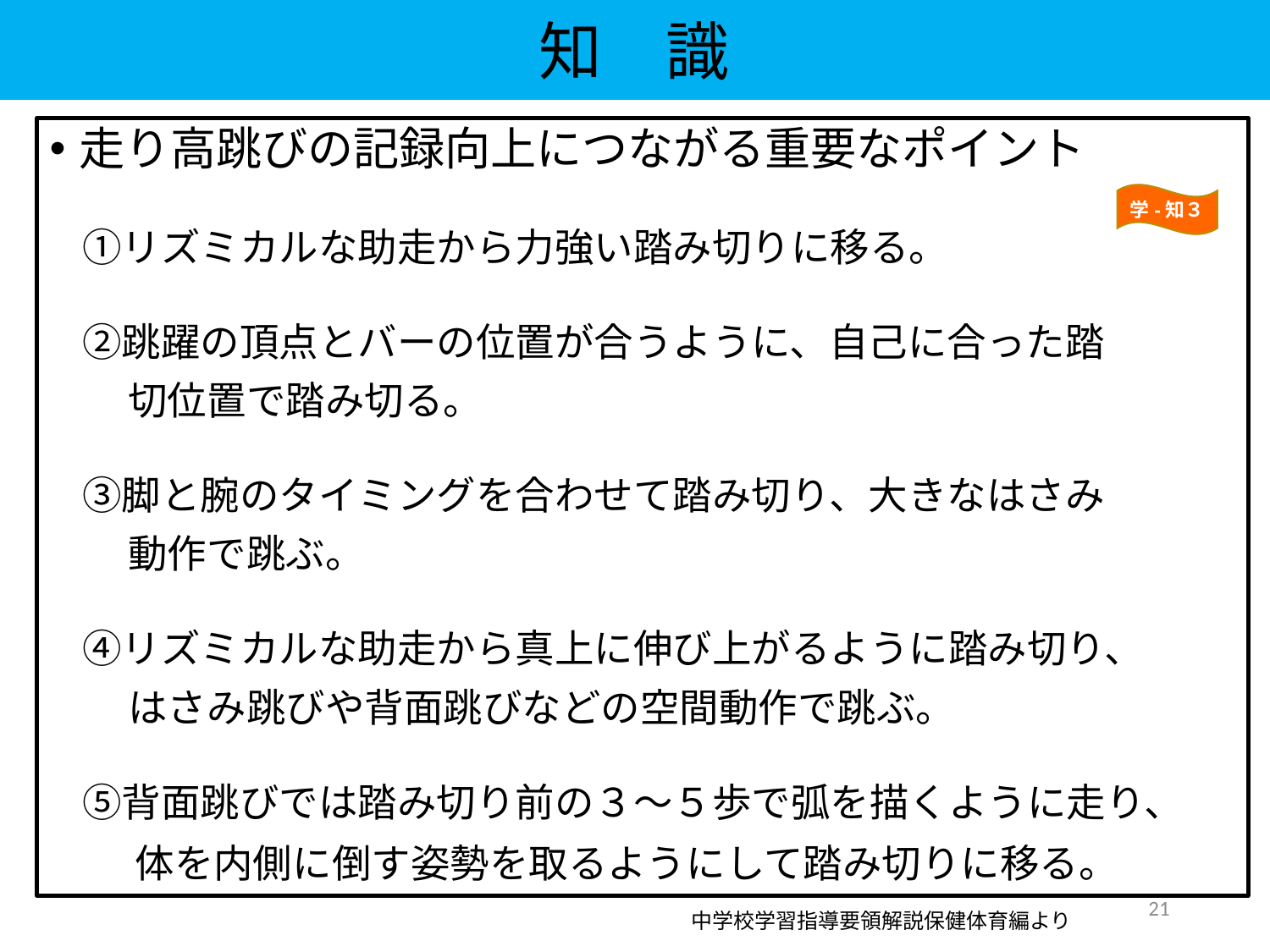

知　識

走り高跳びの記録向上につながる重要なポイント

　①リズミカルな助走から力強い踏み切りに移る。

　②跳躍の頂点とバーの位置が合うように、自己に合った踏
　　切位置で踏み切る。

　③脚と腕のタイミングを合わせて踏み切り、大きなはさみ
　　動作で跳ぶ。

　④リズミカルな助走から真上に伸び上がるように踏み切り、
　　はさみ跳びや背面跳びなどの空間動作で跳ぶ。

　⑤背面跳びでは踏み切り前の３〜５歩で弧を描くように走り、
　　体を内側に倒す姿勢を取るようにして踏み切りに移る。
学-知３
21
中学校学習指導要領解説保健体育編より